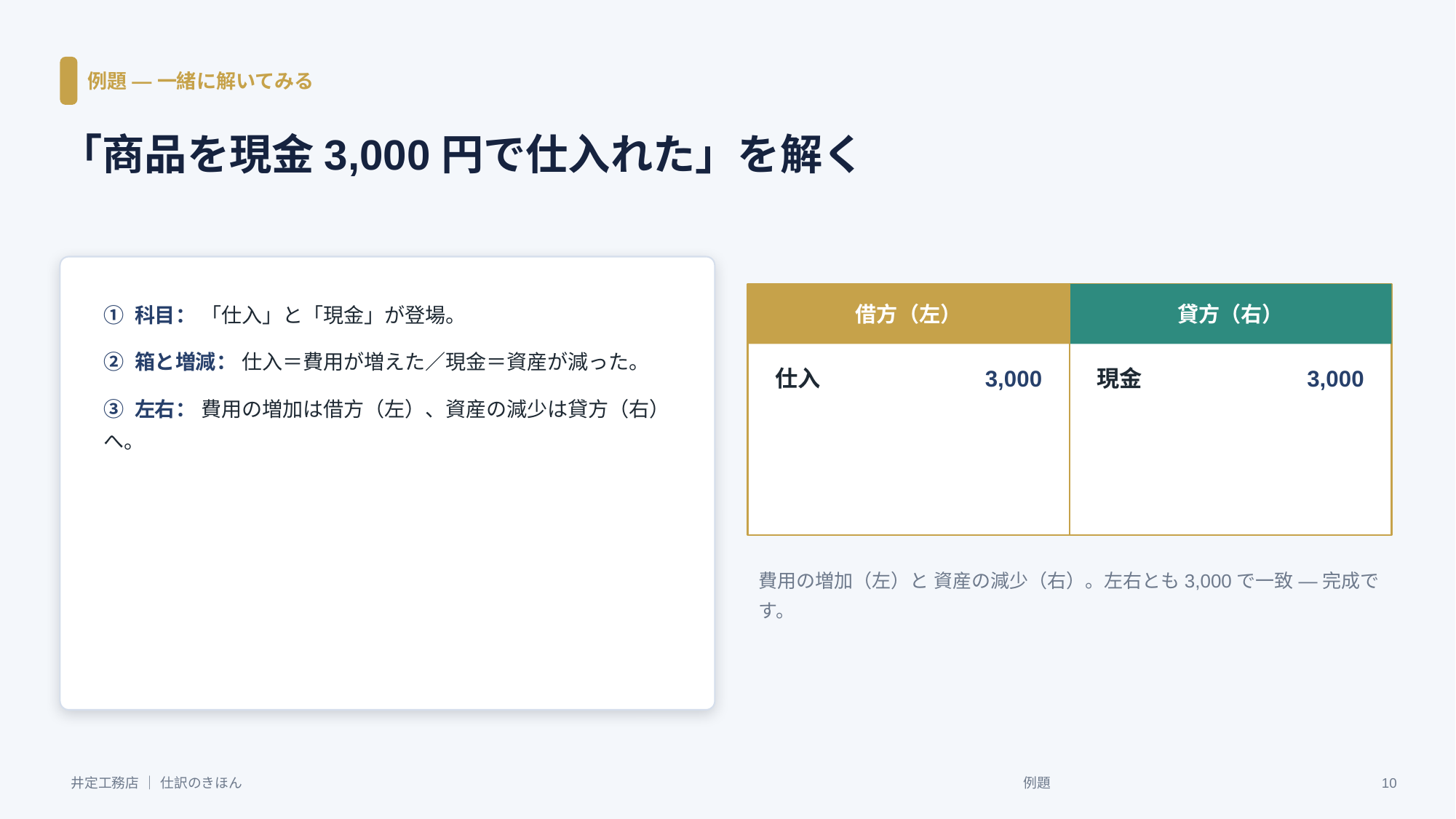

例題 ― 一緒に解いてみる
「商品を現金3,000円で仕入れた」を解く

借方（左）

貸方（右）
① 科目： 「仕入」と「現金」が登場。
② 箱と増減： 仕入＝費用が増えた／現金＝資産が減った。
③ 左右： 費用の増加は借方（左）、資産の減少は貸方（右）へ。
仕入
3,000
現金
3,000
費用の増加（左）と 資産の減少（右）。左右とも3,000で一致 ― 完成です。
井定工務店 ｜ 仕訳のきほん
例題
10